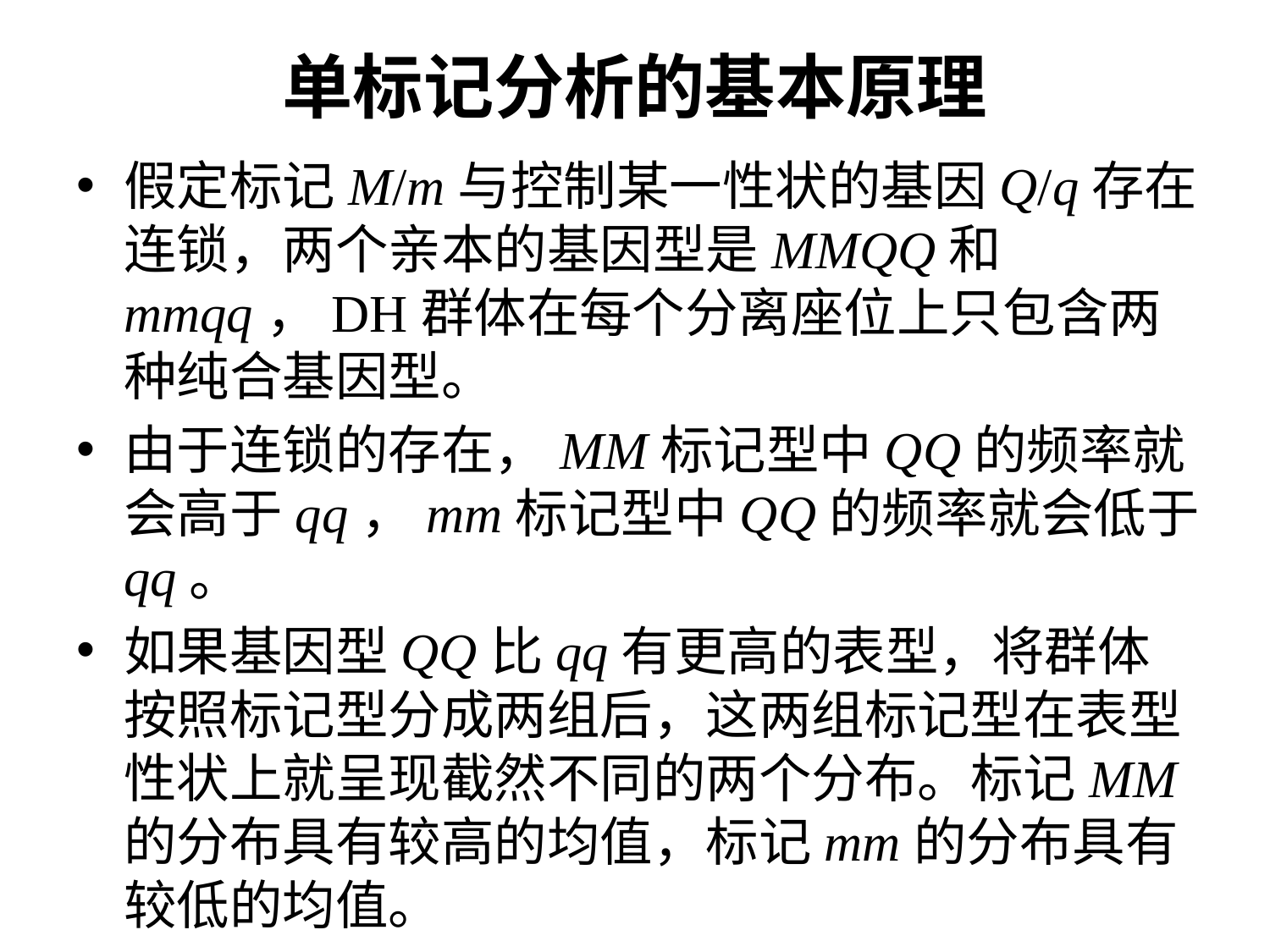

# 单标记分析的基本原理
假定标记M/m与控制某一性状的基因Q/q存在连锁，两个亲本的基因型是MMQQ和mmqq，DH群体在每个分离座位上只包含两种纯合基因型。
由于连锁的存在，MM标记型中QQ的频率就会高于qq，mm标记型中QQ的频率就会低于qq。
如果基因型QQ比qq有更高的表型，将群体按照标记型分成两组后，这两组标记型在表型性状上就呈现截然不同的两个分布。标记MM的分布具有较高的均值，标记mm的分布具有较低的均值。